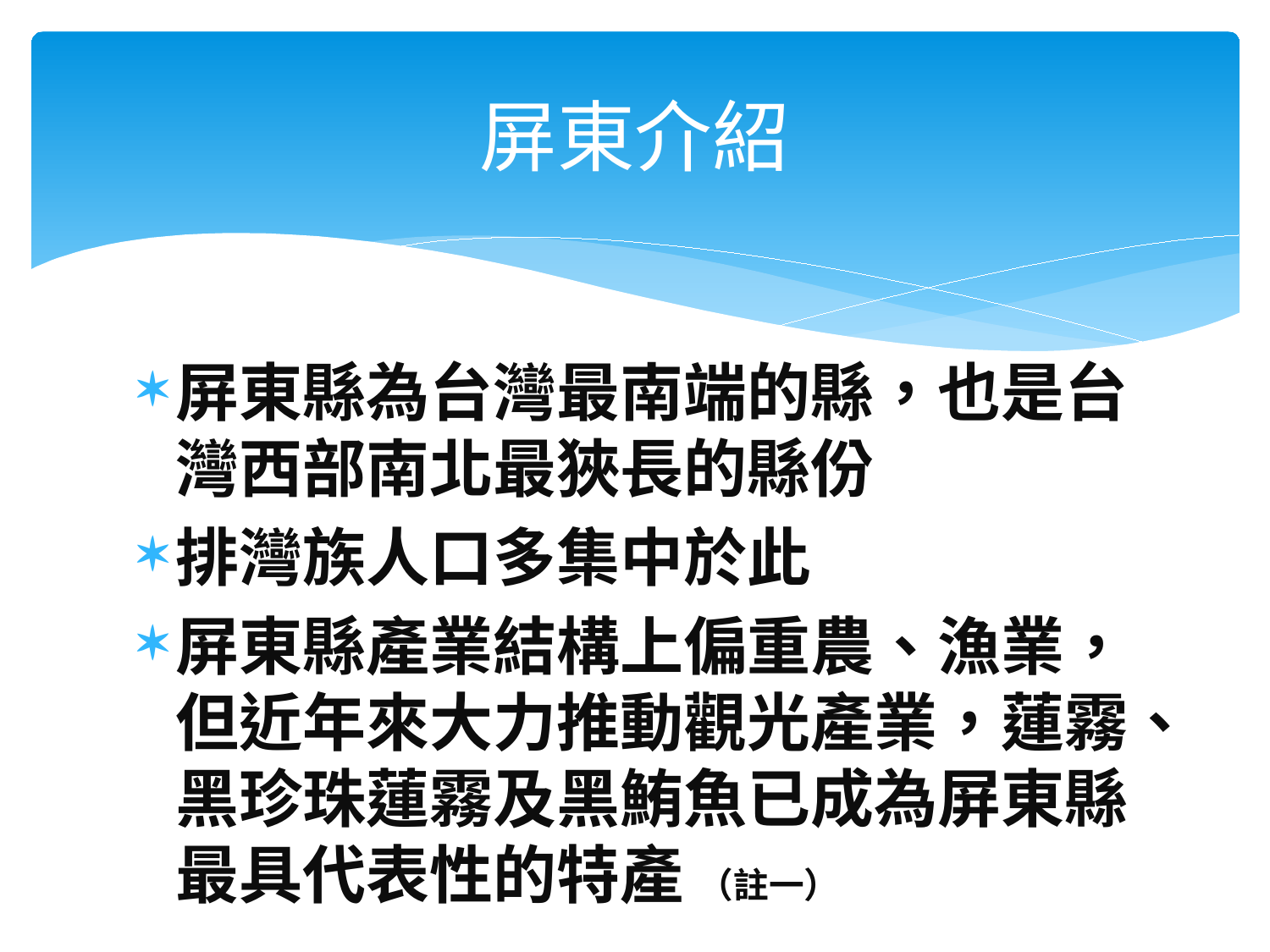

# 屏東介紹
屏東縣為台灣最南端的縣，也是台灣西部南北最狹長的縣份
排灣族人口多集中於此
屏東縣產業結構上偏重農、漁業，但近年來大力推動觀光產業，蓮霧、黑珍珠蓮霧及黑鮪魚已成為屏東縣最具代表性的特產 （註一）